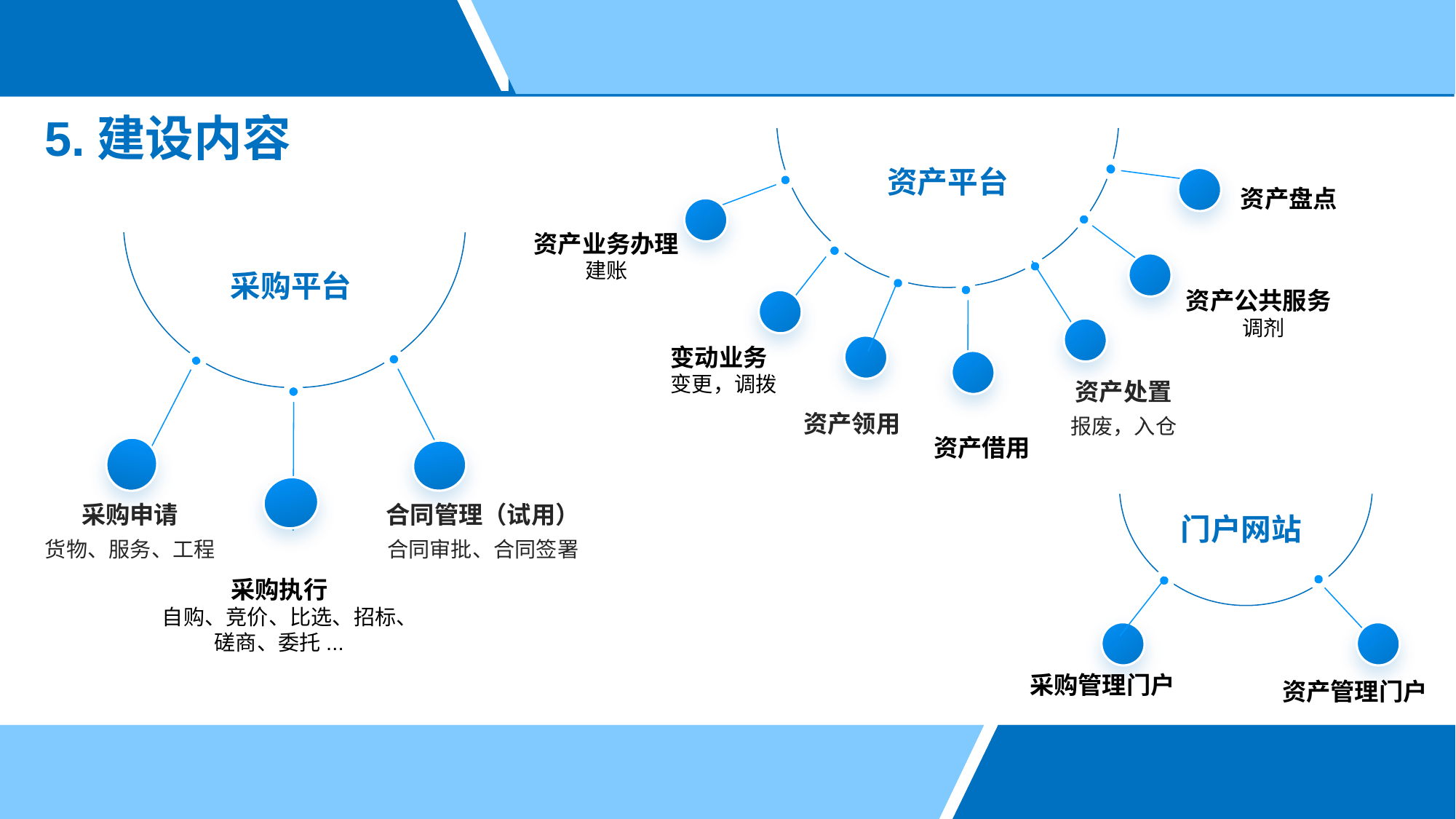

5.建设内容
资产平台

资产盘点

资产业务办理建账

采购平台

资产公共服务
 调剂

变动业务
变更，调拨

资产处置
报废，入仓

资产领用
资产借用

采购申请
货物、服务、工程
合同管理（试用）
合同审批、合同签署

门户网站

采购执行
自购、竞价、比选、招标、磋商、委托...

采购管理门户
资产管理门户